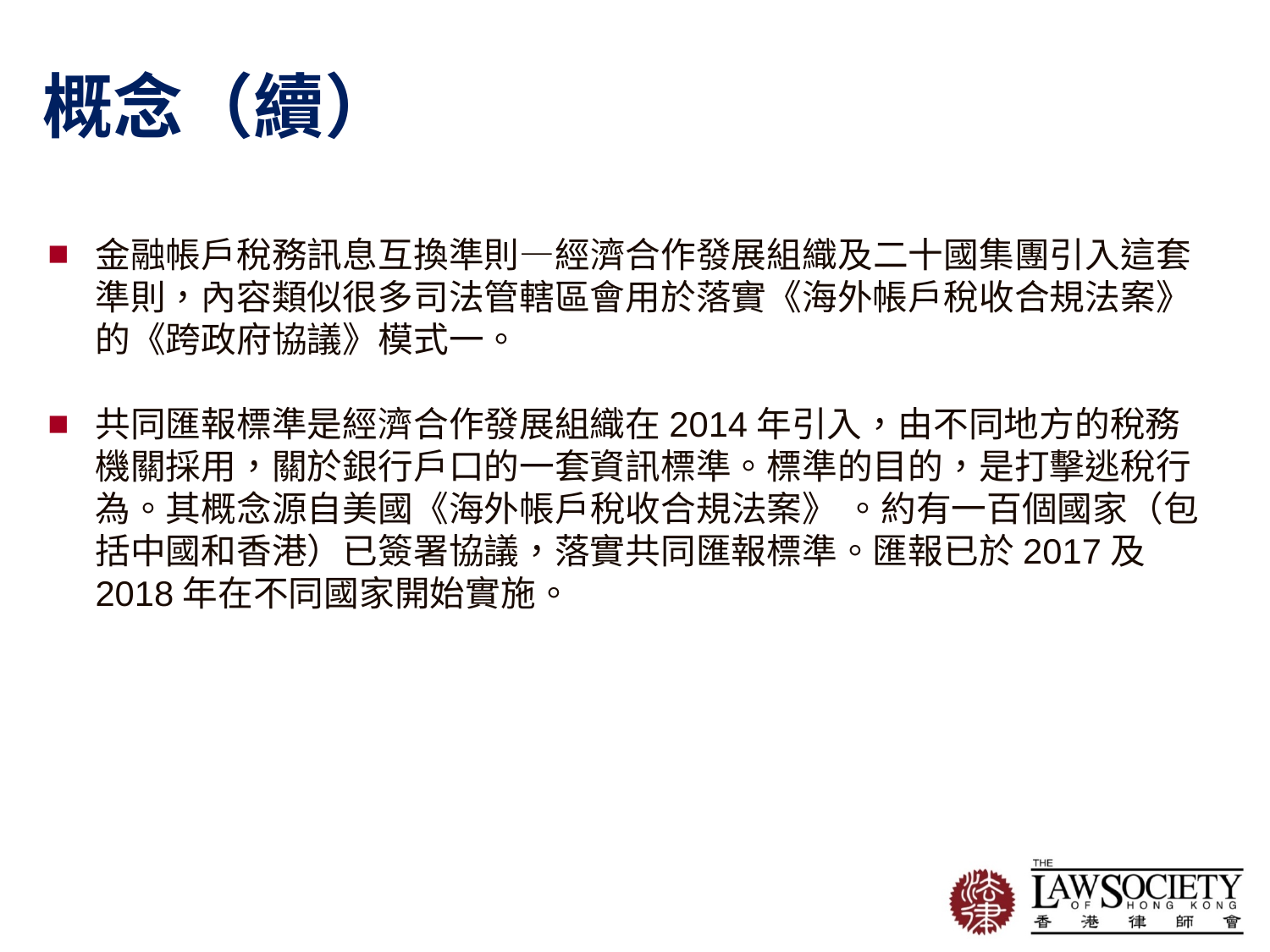

概念（續）
金融帳戶稅務訊息互換準則—經濟合作發展組織及二十國集團引入這套準則，內容類似很多司法管轄區會用於落實《海外帳戶稅收合規法案》的《跨政府協議》模式一。

共同匯報標準是經濟合作發展組織在2014年引入，由不同地方的稅務機關採用，關於銀行戶口的一套資訊標準。標準的目的，是打擊逃稅行為。其概念源自美國《海外帳戶稅收合規法案》 。約有一百個國家（包括中國和香港）已簽署協議，落實共同匯報標準。匯報已於2017及2018年在不同國家開始實施。